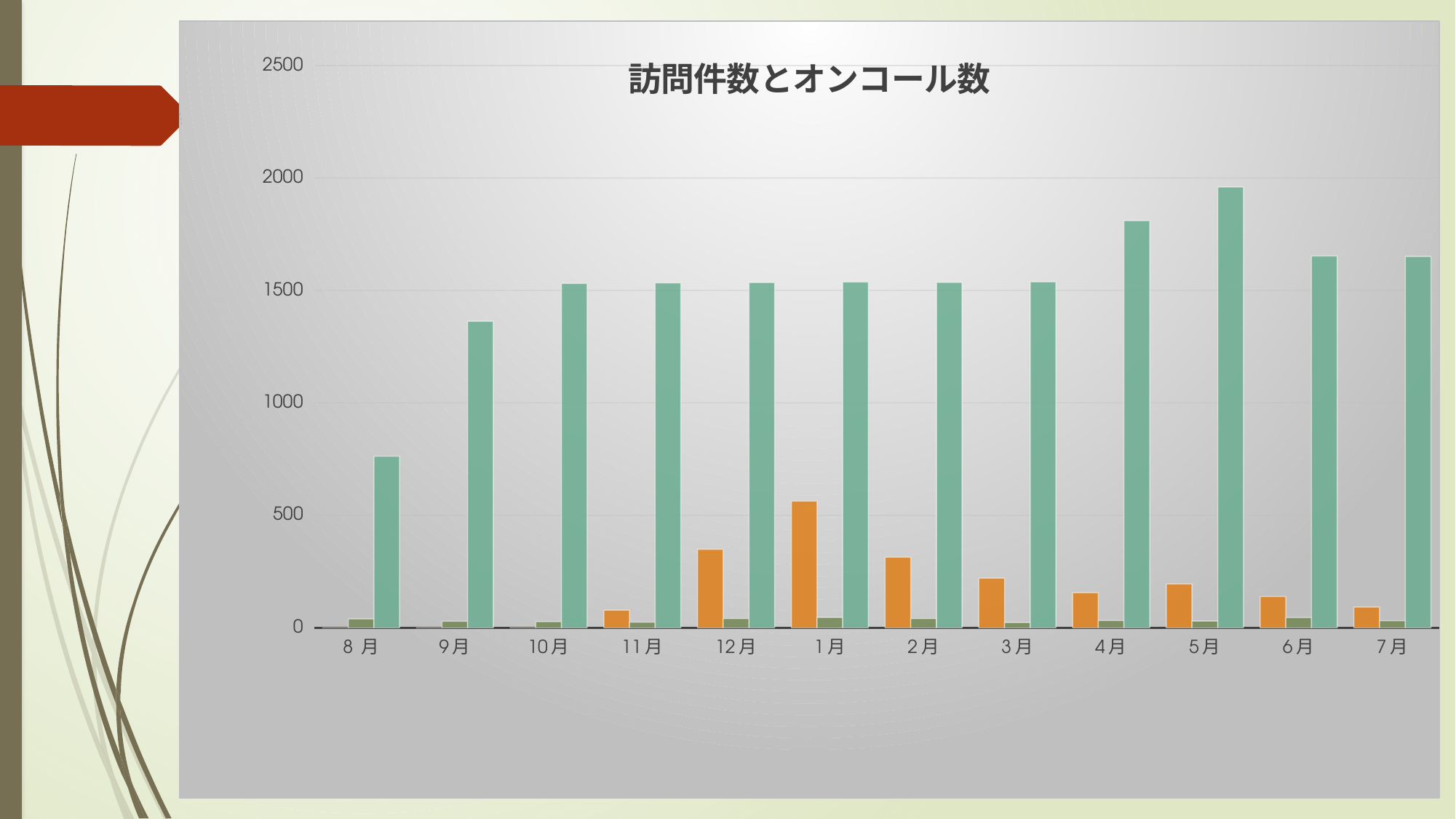

### Chart: 訪問件数とオンコール数

| Category | オンコール | 随時対応 | 訪問件数 |
|---|---|---|---|
| 8 月 | None | 39.0 | 763.0 |
| 9月 | None | 29.0 | 1363.0 |
| 10月 | None | 27.0 | 1531.0 |
| 11月 | 78.0 | 25.0 | 1533.0 |
| 12月 | 349.0 | 41.0 | 1535.0 |
| 1月 | 563.0 | 46.0 | 1537.0 |
| 2月 | 314.0 | 41.0 | 1536.0 |
| 3月 | 221.0 | 23.0 | 1538.0 |
| 4月 | 156.0 | 32.0 | 1810.0 |
| 5月 | 195.0 | 30.0 | 1960.0 |
| 6月 | 139.0 | 45.0 | 1653.0 |
| 7月 | 92.0 | 31.0 | 1651.0 |